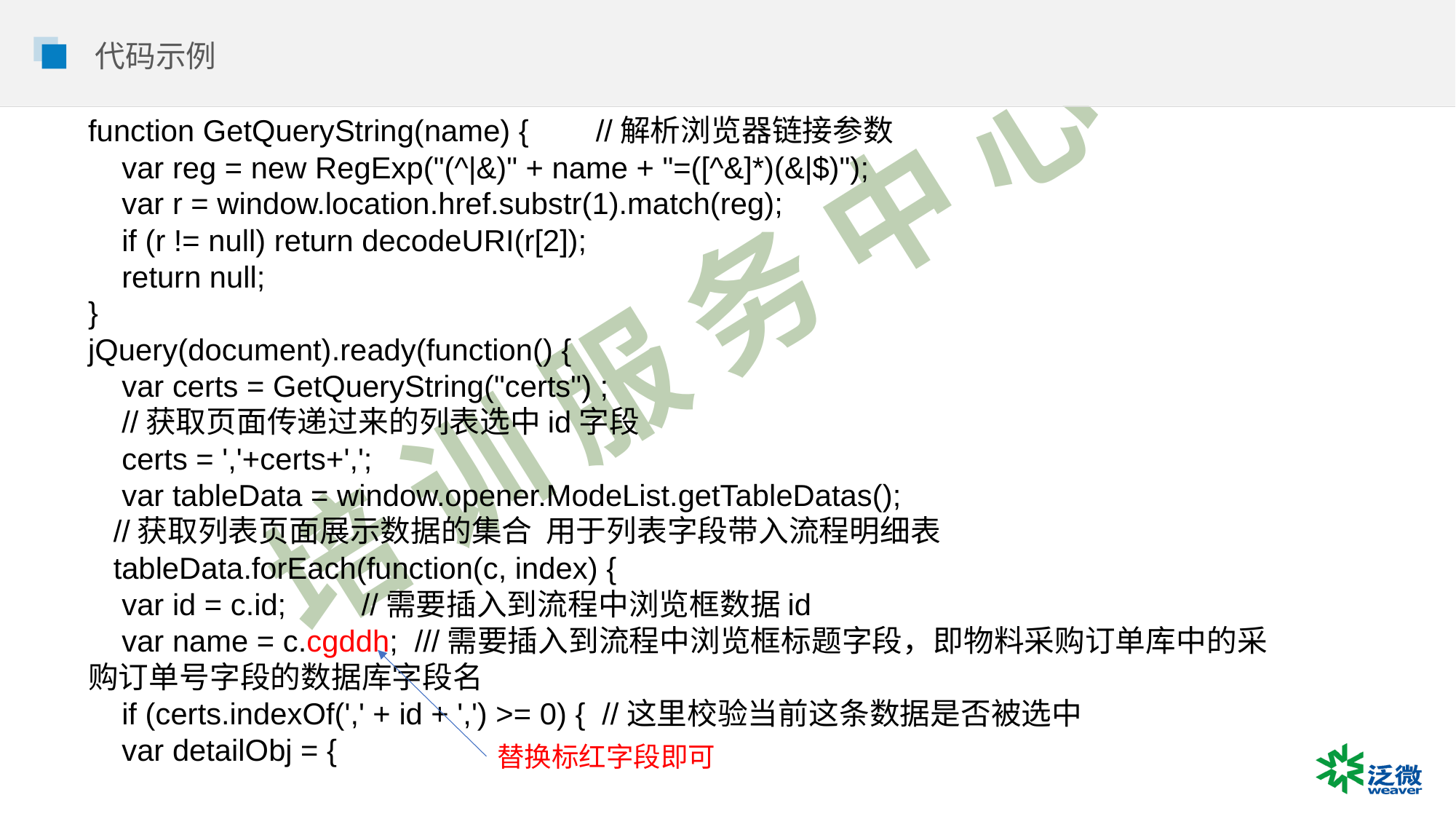

代码示例

function GetQueryString(name) {        //解析浏览器链接参数
    var reg = new RegExp("(^|&)" + name + "=([^&]*)(&|$)");
    var r = window.location.href.substr(1).match(reg);
    if (r != null) return decodeURI(r[2]);
    return null;
}
jQuery(document).ready(function() {
    var certs = GetQueryString("certs") ;
    //获取页面传递过来的列表选中id字段
    certs = ','+certs+',';
    var tableData = window.opener.ModeList.getTableDatas();
   //获取列表页面展示数据的集合  用于列表字段带入流程明细表
   tableData.forEach(function(c, index) {
    var id = c.id;         //需要插入到流程中浏览框数据id
    var name = c.cgddh;  ///需要插入到流程中浏览框标题字段，即物料采购订单库中的采购订单号字段的数据库字段名
    if (certs.indexOf(',' + id + ',') >= 0) {  //这里校验当前这条数据是否被选中
    var detailObj = {

替换标红字段即可